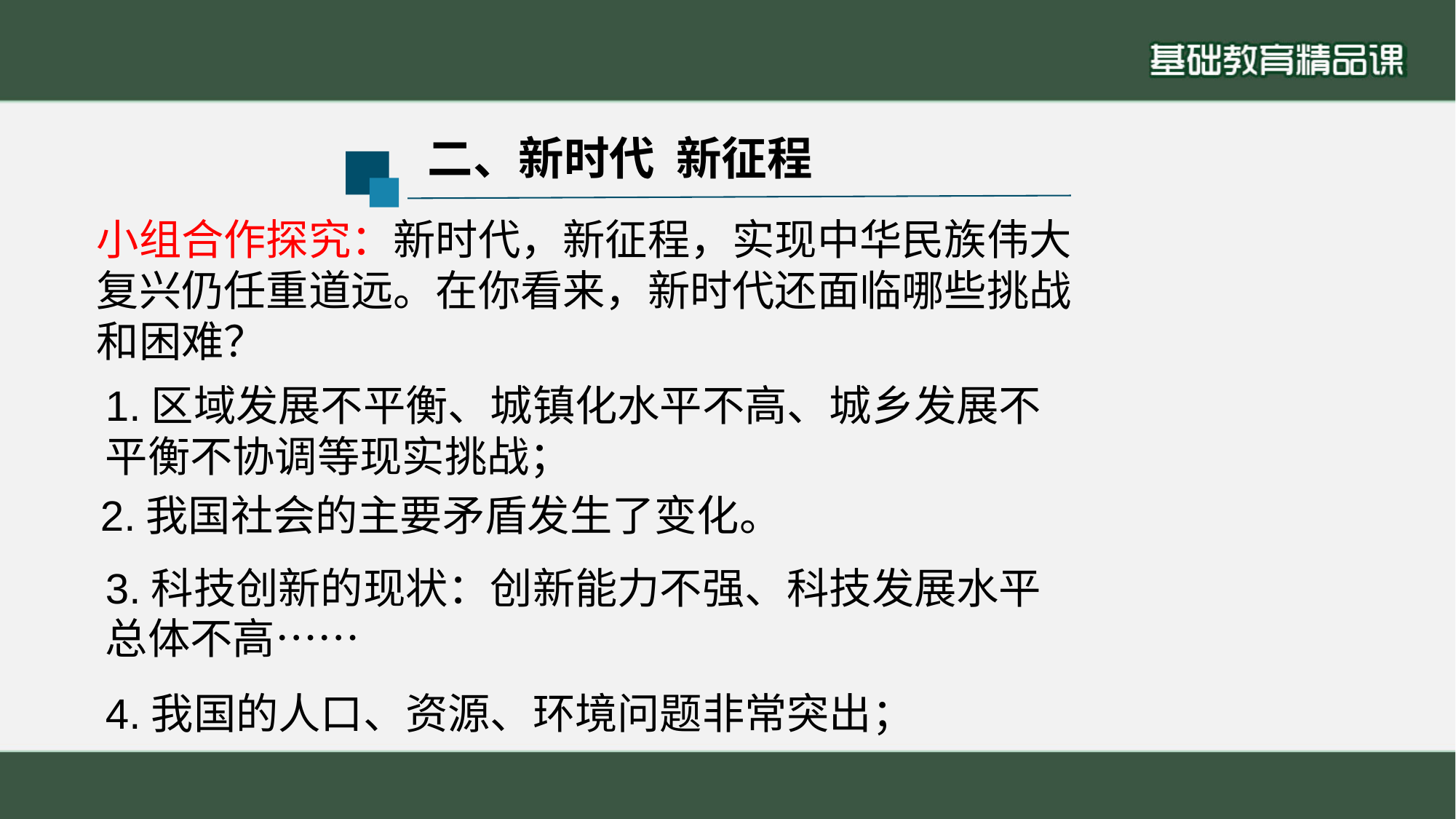

二、新时代  新征程

小组合作探究：新时代，新征程，实现中华民族伟大复兴仍任重道远。在你看来，新时代还面临哪些挑战和困难？
1.区域发展不平衡、城镇化水平不高、城乡发展不平衡不协调等现实挑战；
 2.我国社会的主要矛盾发生了变化。
3.科技创新的现状：创新能力不强、科技发展水平总体不高……
4.我国的人口、资源、环境问题非常突出；